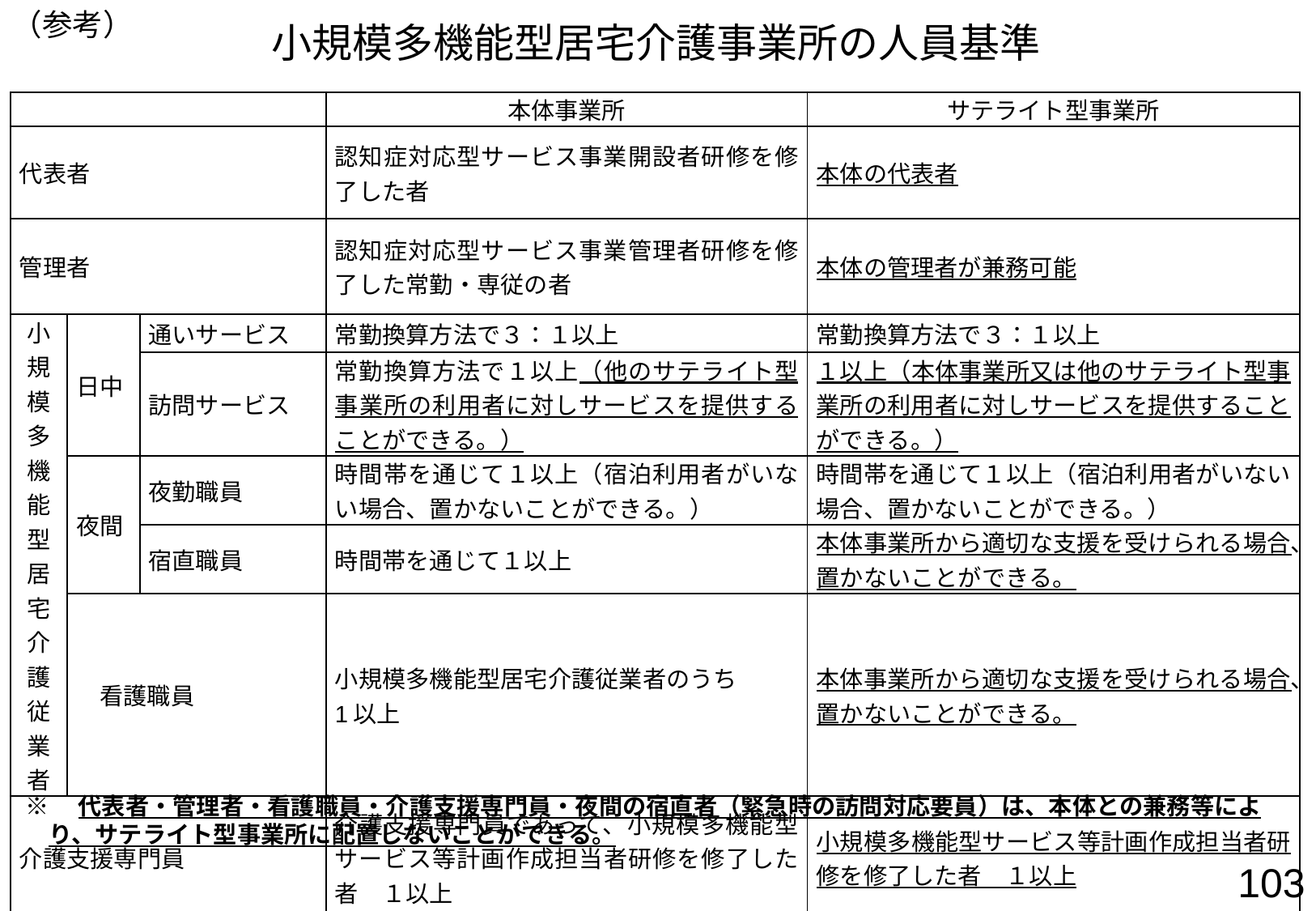

（参考）
小規模多機能型居宅介護事業所の人員基準
|  |  |  | 本体事業所 | サテライト型事業所 |
| --- | --- | --- | --- | --- |
| 代表者 |  |  | 認知症対応型サービス事業開設者研修を修了した者 | 本体の代表者 |
| 管理者 |  |  | 認知症対応型サービス事業管理者研修を修了した常勤・専従の者 | 本体の管理者が兼務可能 |
| 小規模多機能型居宅介護従業者 | 日中 | 通いサービス | 常勤換算方法で３：１以上 | 常勤換算方法で３：１以上 |
|  |  | 訪問サービス | 常勤換算方法で１以上（他のサテライト型事業所の利用者に対しサービスを提供することができる。） | １以上（本体事業所又は他のサテライト型事業所の利用者に対しサービスを提供することができる。） |
|  | 夜間 | 夜勤職員 | 時間帯を通じて１以上（宿泊利用者がいない場合、置かないことができる。） | 時間帯を通じて１以上（宿泊利用者がいない場合、置かないことができる。） |
|  |  | 宿直職員 | 時間帯を通じて１以上 | 本体事業所から適切な支援を受けられる場合、置かないことができる。 |
|  | 看護職員 |  | 小規模多機能型居宅介護従業者のうち 1以上 | 本体事業所から適切な支援を受けられる場合、置かないことができる。 |
| 介護支援専門員 |  |  | 介護支援専門員であって、小規模多機能型サービス等計画作成担当者研修を修了した者　１以上 | 小規模多機能型サービス等計画作成担当者研修を修了した者　１以上 |
※　代表者・管理者・看護職員・介護支援専門員・夜間の宿直者（緊急時の訪問対応要員）は、本体との兼務等により、サテライト型事業所に配置しないことができる。
103